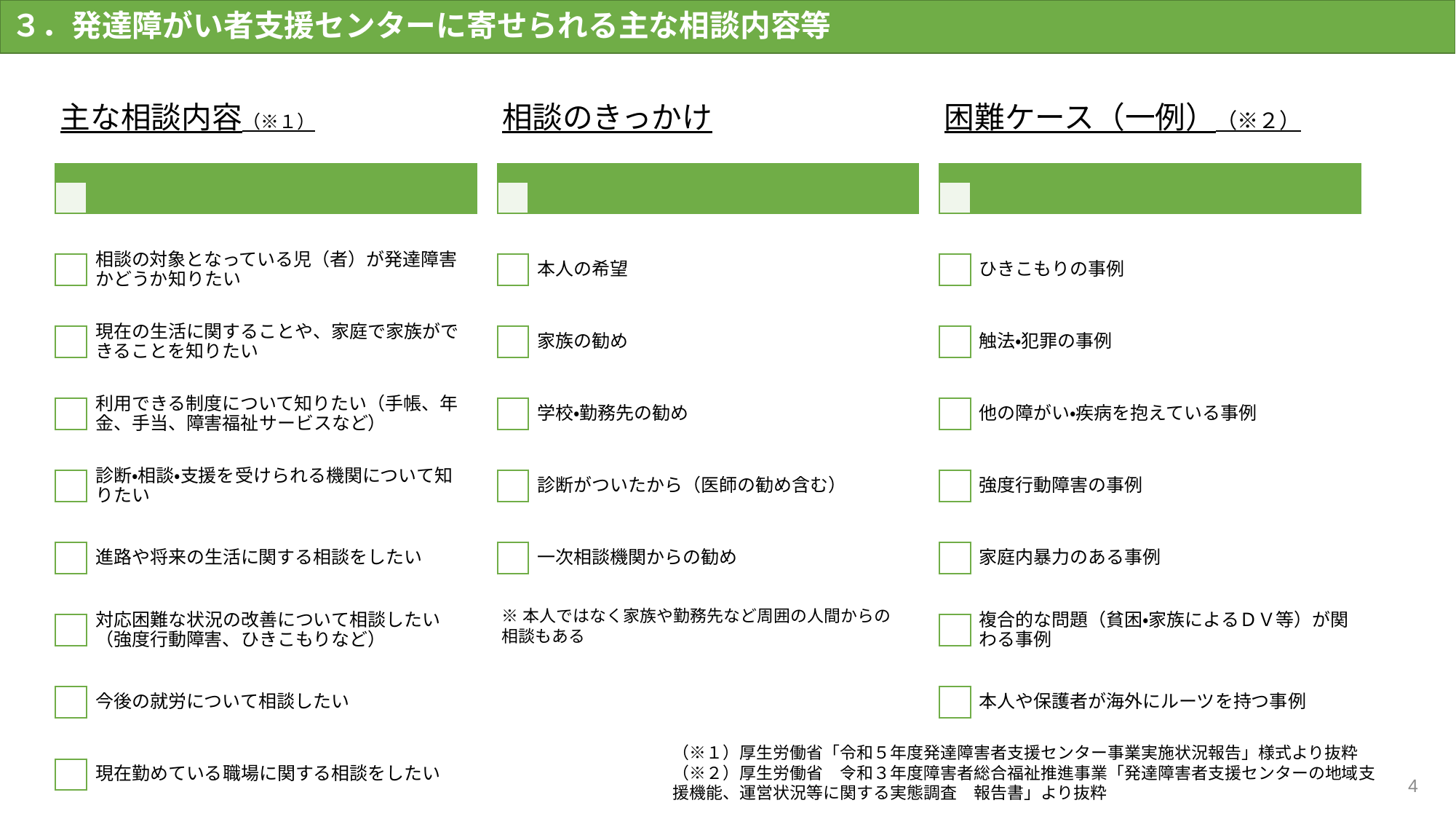

３．発達障がい者支援センターに寄せられる主な相談内容等
主な相談内容（※１）
相談の対象となっている児（者）が発達障害かどうか知りたい
現在の生活に関することや、家庭で家族ができることを知りたい
利用できる制度について知りたい（手帳、年金、手当、障害福祉サービスなど）
診断・相談・支援を受けられる機関について知りたい
進路や将来の生活に関する相談をしたい
対応困難な状況の改善について相談したい（強度行動障害、ひきこもりなど）
今後の就労について相談したい
現在勤めている職場に関する相談をしたい
相談のきっかけ
本人の希望
家族の勧め
学校・勤務先の勧め
診断がついたから（医師の勧め含む）
一次相談機関からの勧め
困難ケース（一例）（※２）
ひきこもりの事例
触法・犯罪の事例
他の障がい・疾病を抱えている事例
強度行動障害の事例
家庭内暴力のある事例
複合的な問題（貧困・家族によるＤＶ等）が関わる事例
本人や保護者が海外にルーツを持つ事例
※本人ではなく家族や勤務先など周囲の人間からの相談もある
（※１）厚生労働省「令和５年度発達障害者支援センター事業実施状況報告」様式より抜粋
（※２）厚生労働省　令和３年度障害者総合福祉推進事業「発達障害者支援センターの地域支援機能、運営状況等に関する実態調査　報告書」より抜粋
4